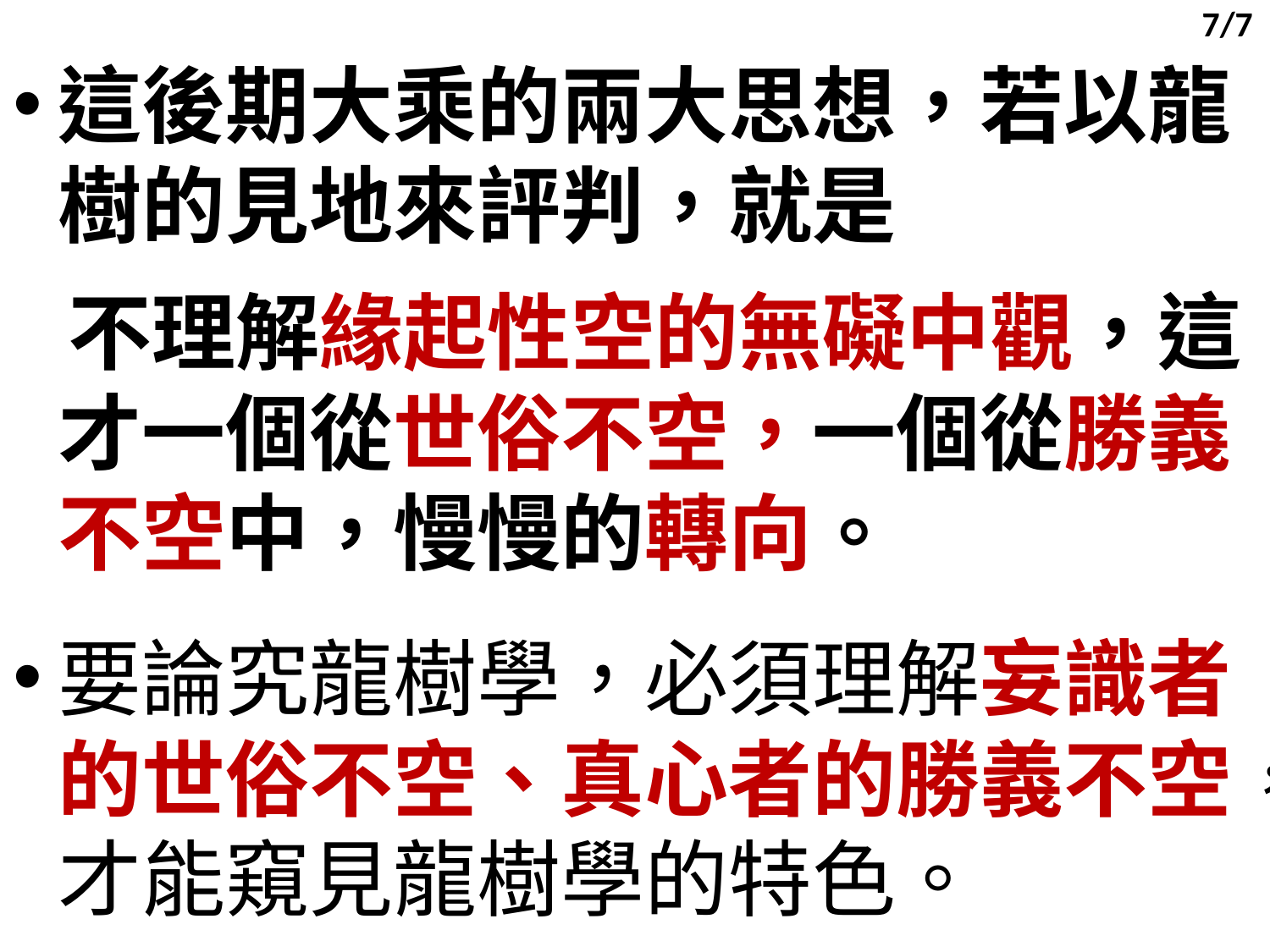

7/7
這後期大乘的兩大思想，若以龍樹的見地來評判，就是
  不理解緣起性空的無礙中觀，這才一個從世俗不空，一個從勝義不空中，慢慢的轉向。
要論究龍樹學，必須理解妄識者的世俗不空、真心者的勝義不空，才能窺見龍樹學的特色。